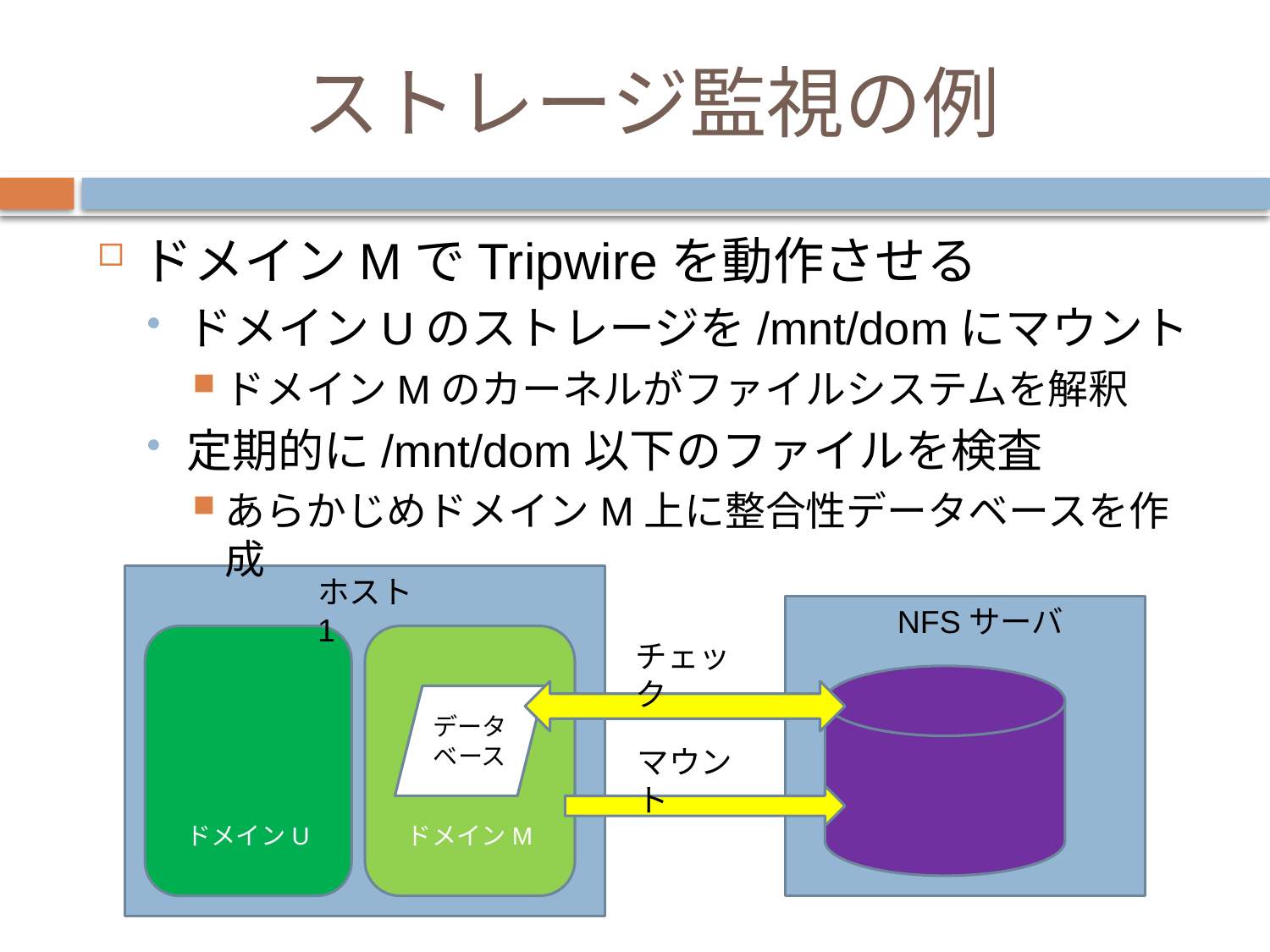

# ストレージ監視の例
ドメインMでTripwireを動作させる
ドメインUのストレージを/mnt/domにマウント
ドメインMのカーネルがファイルシステムを解釈
定期的に/mnt/dom以下のファイルを検査
あらかじめドメインM上に整合性データベースを作成

ホスト1

NFSサーバ

ドメインU

ドメインM
チェック

データベース
マウント